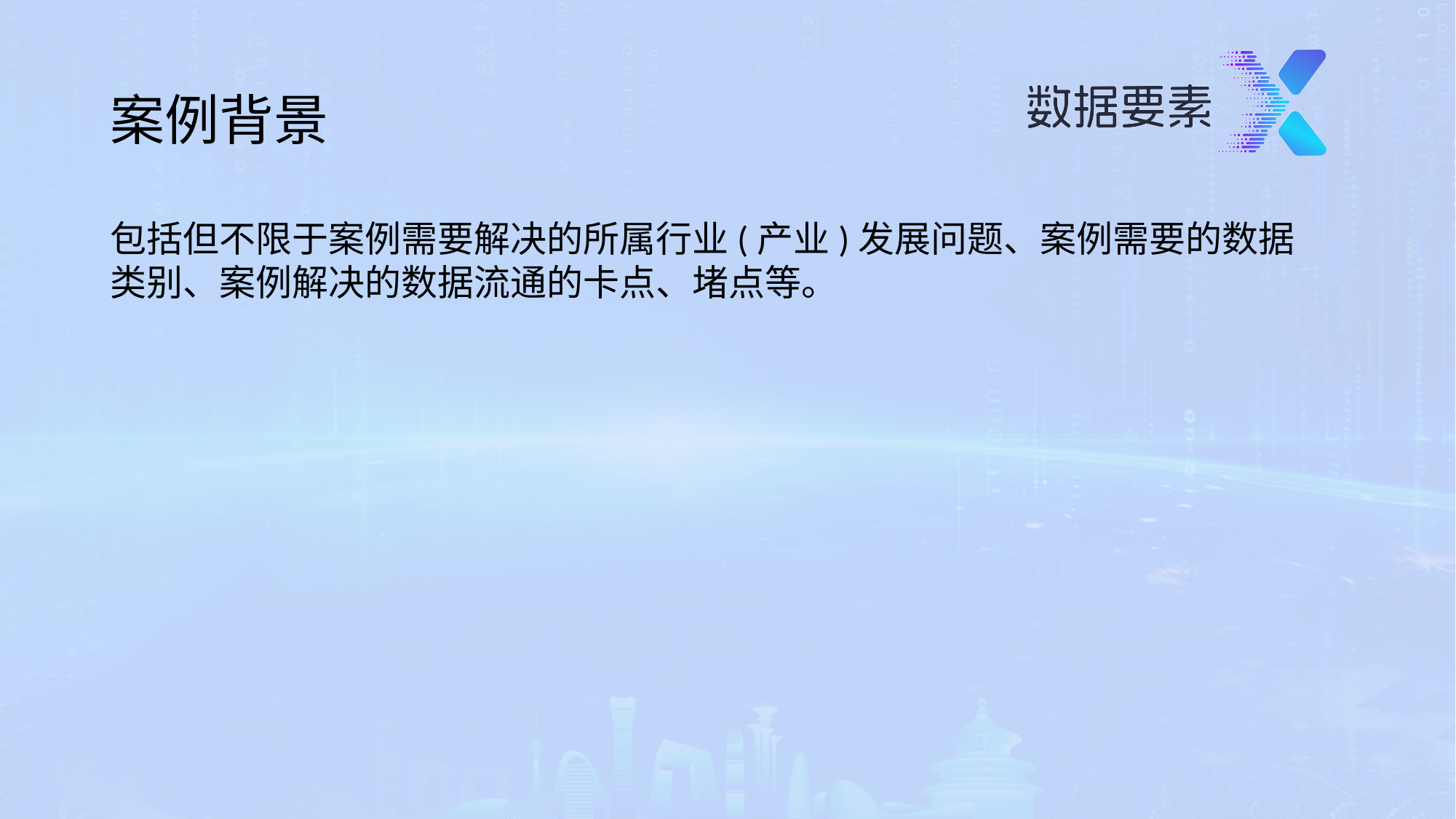

案例背景
包括但不限于案例需要解决的所属行业(产业)发展问题、案例需要的数据类别、案例解决的数据流通的卡点、堵点等。